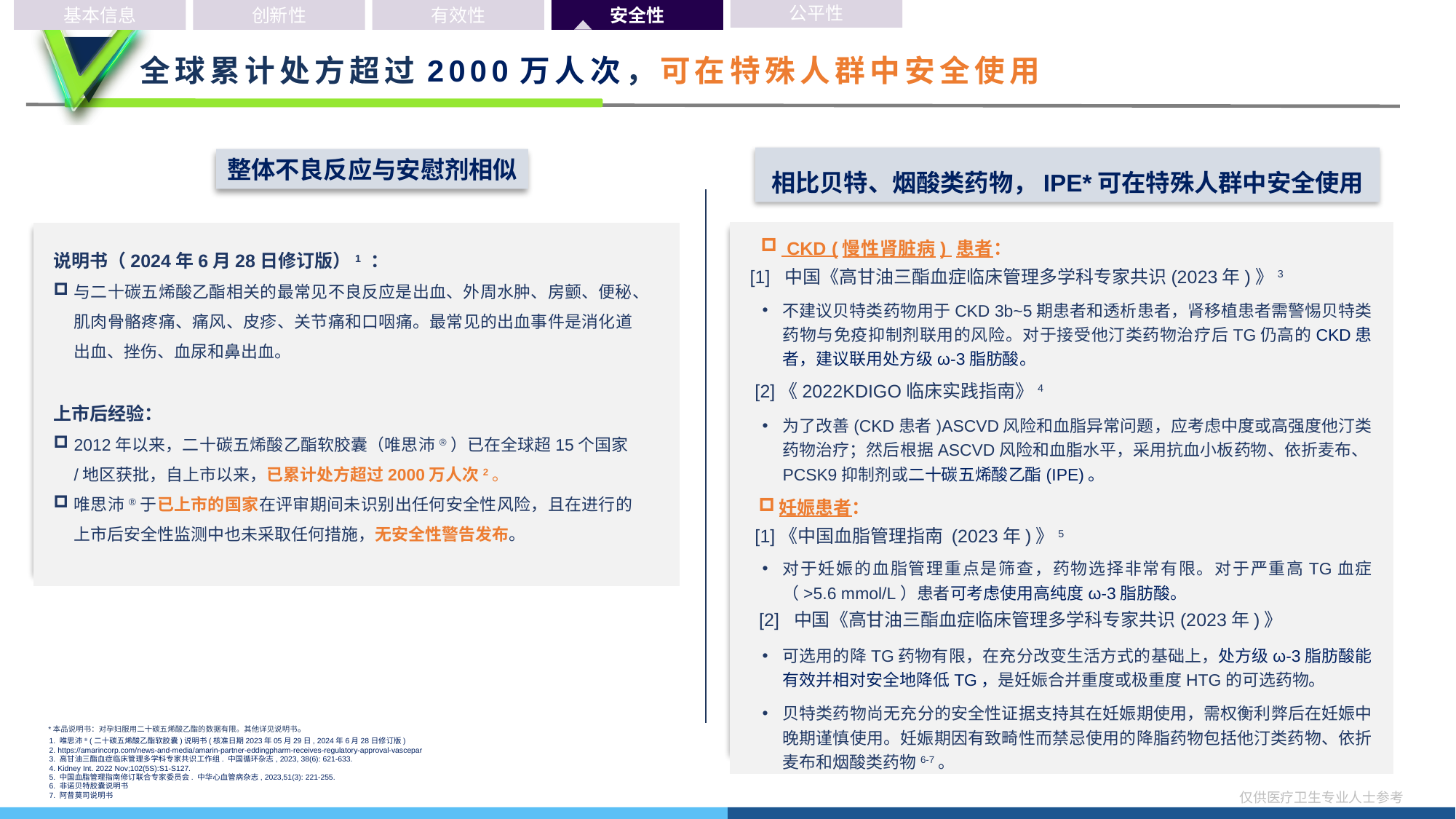

公平性
基本信息
创新性
有效性
安全性

# 全球累计处方超过2000万人次，可在特殊人群中安全使用
相比贝特、烟酸类药物，IPE*可在特殊人群中安全使用
整体不良反应与安慰剂相似

 CKD (慢性肾脏病) 患者：
说明书（2024年6月28日修订版）1 ：
与二十碳五烯酸乙酯相关的最常见不良反应是出血、外周水肿、房颤、便秘、肌肉骨骼疼痛、痛风、皮疹、关节痛和口咽痛。最常见的出血事件是消化道出血、挫伤、血尿和鼻出血。

上市后经验：
2012年以来，二十碳五烯酸乙酯软胶囊（唯思沛®）已在全球超15个国家/地区获批，自上市以来，已累计处方超过2000万人次2。
唯思沛®于已上市的国家在评审期间未识别出任何安全性风险，且在进行的上市后安全性监测中也未采取任何措施，无安全性警告发布。
[1]  中国《高甘油三酯血症临床管理多学科专家共识(2023年)》3

不建议贝特类药物用于CKD 3b~5期患者和透析患者，肾移植患者需警惕贝特类药物与免疫抑制剂联用的风险。对于接受他汀类药物治疗后TG仍高的CKD患者，建议联用处方级ω-3脂肪酸。

为了改善(CKD患者)ASCVD风险和血脂异常问题，应考虑中度或高强度他汀类药物治疗；然后根据ASCVD风险和血脂水平，采用抗血小板药物、依折麦布、PCSK9抑制剂或二十碳五烯酸乙酯(IPE)。

[2]《2022KDIGO临床实践指南》4
妊娠患者：
[1]《中国血脂管理指南 (2023年)》5
对于妊娠的血脂管理重点是筛查，药物选择非常有限。对于严重高TG血症（>5.6 mmol/L）患者可考虑使用高纯度ω⁃3脂肪酸。
[2]  中国《高甘油三酯血症临床管理多学科专家共识(2023年)》
可选用的降TG药物有限，在充分改变生活方式的基础上，处方级ω-3脂肪酸能有效并相对安全地降低TG，是妊娠合并重度或极重度HTG的可选药物。
贝特类药物尚无充分的安全性证据支持其在妊娠期使用，需权衡利弊后在妊娠中晚期谨慎使用。妊娠期因有致畸性而禁忌使用的降脂药物包括他汀类药物、依折麦布和烟酸类药物6-7。
*本品说明书：对孕妇服用二十碳五烯酸乙酯的数据有限。其他详见说明书。
1. 唯思沛® (二十碳五烯酸乙酯软胶囊)说明书(核准日期2023年05月29日, 2024年6月28日修订版)
2. https://amarincorp.com/news-and-media/amarin-partner-eddingpharm-receives-regulatory-approval-vascepar
3. 高甘油三酯血症临床管理多学科专家共识工作组. 中国循环杂志, 2023, 38(6): 621-633.
4. Kidney Int. 2022 Nov;102(5S):S1-S127.
5. 中国血脂管理指南修订联合专家委员会. 中华心血管病杂志, 2023,51(3): 221-255.
6. 非诺贝特胶囊说明书
7. 阿昔莫司说明书